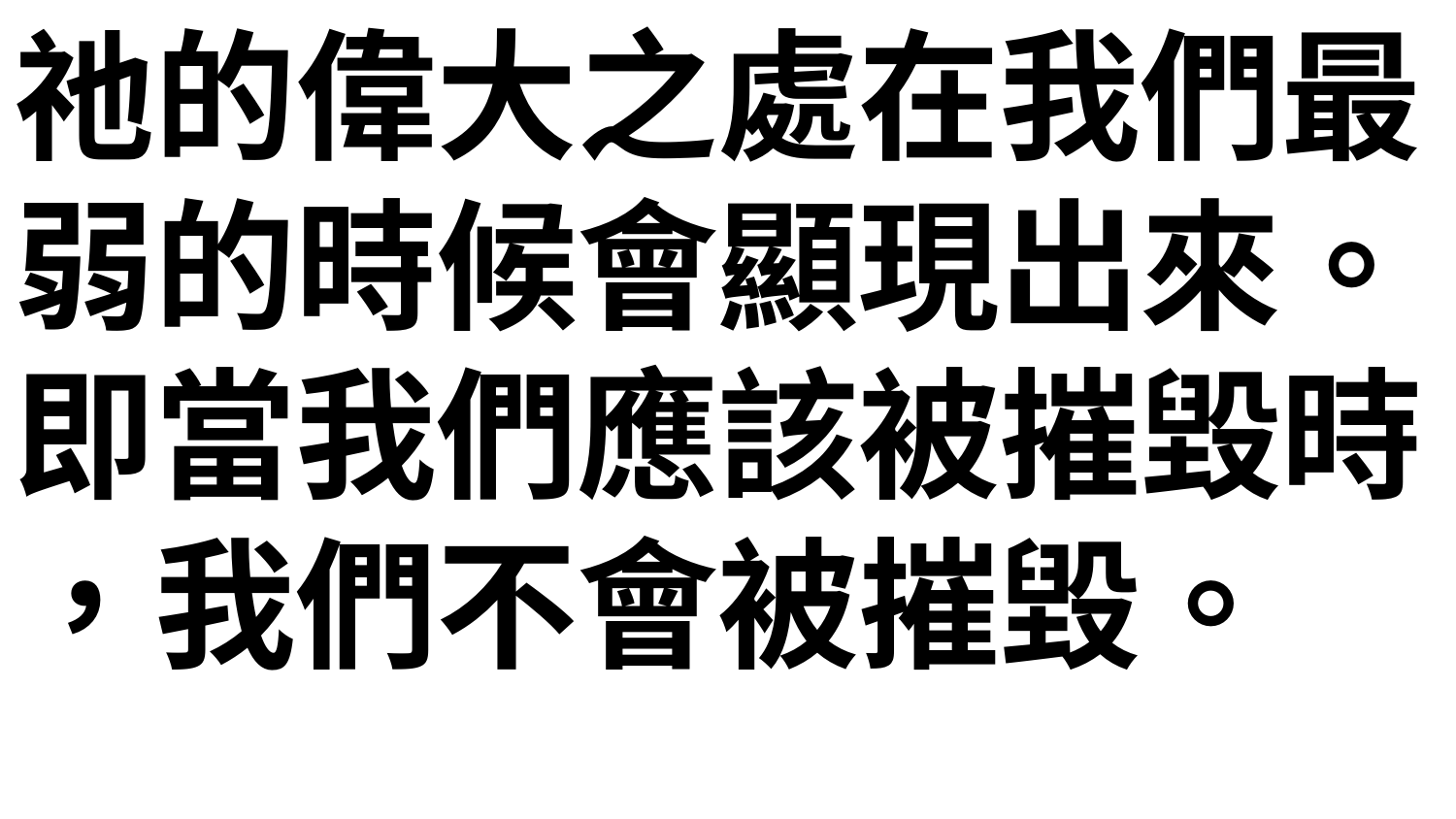

祂的偉大之處在我們最弱的時候會顯現出來。即當我們應該被摧毀時
，我們不會被摧毀。